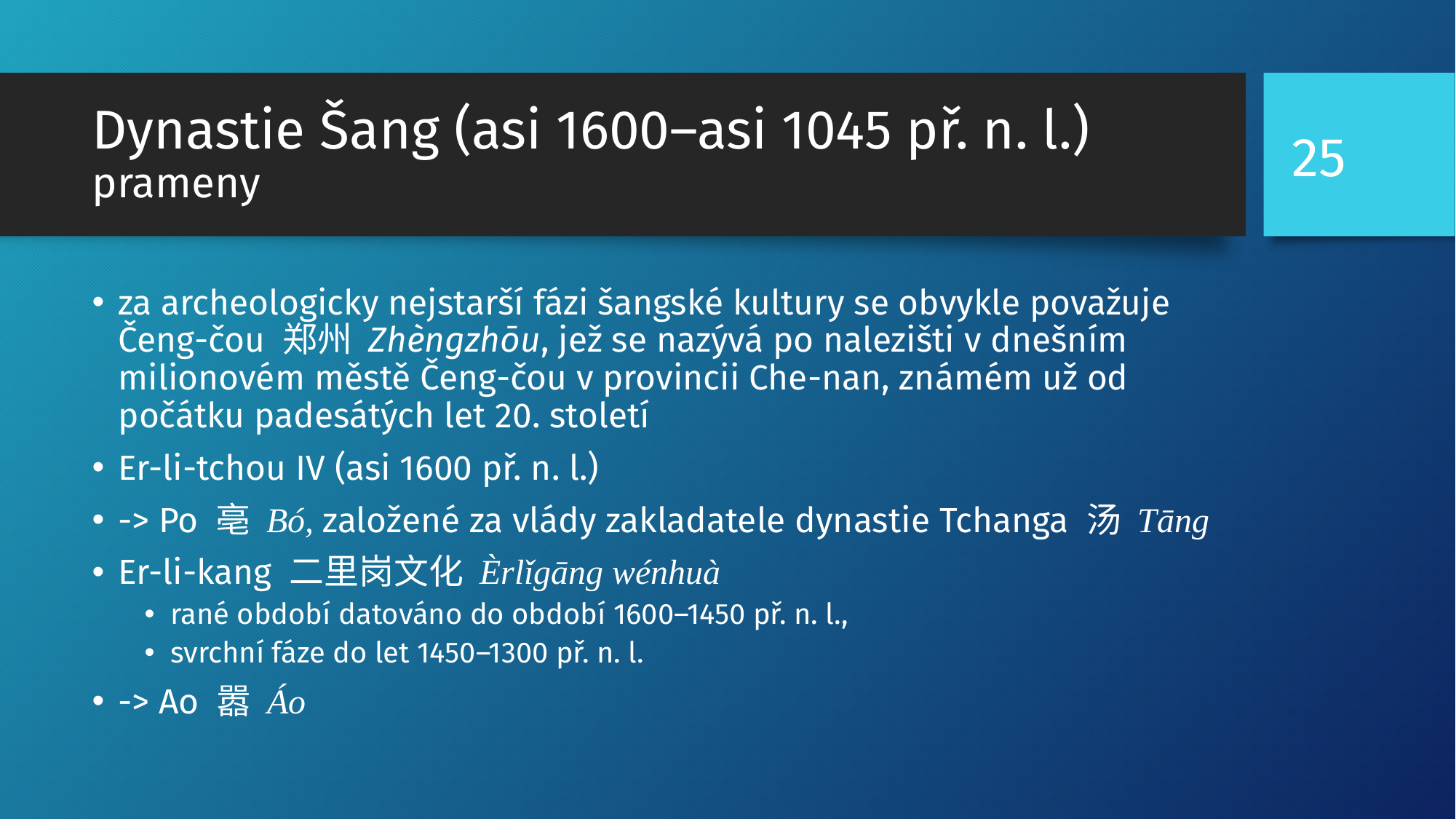

25
# Dynastie Šang (asi 1600–asi 1045 př. n. l.) prameny
za archeologicky nejstarší fázi šangské kultury se obvykle považuje Čeng-čou 郑州 Zhèngzhōu, jež se nazývá po nalezišti v dnešním milionovém městě Čeng-čou v provincii Che-nan, známém už od počátku padesátých let 20. století
Er-li-tchou IV (asi 1600 př. n. l.)
-> Po 亳 Bó, založené za vlády zakladatele dynastie Tchanga 汤 Tāng
Er-li-kang 二里岗文化 Èrlǐgāng wénhuà
rané období datováno do období 1600–1450 př. n. l.,
svrchní fáze do let 1450–1300 př. n. l.
-> Ao 嚣 Áo